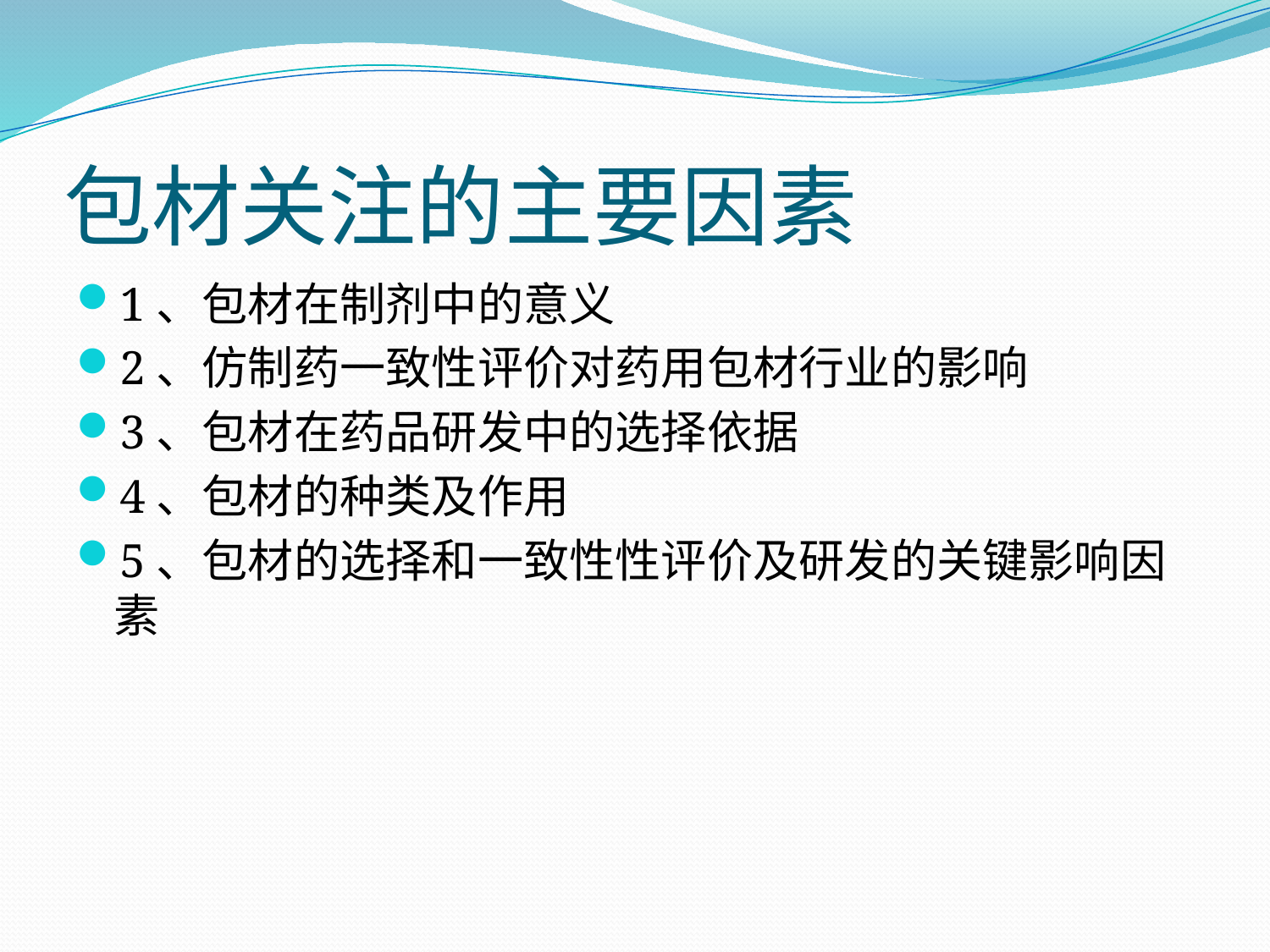

# 包材关注的主要因素
1、包材在制剂中的意义
2、仿制药一致性评价对药用包材行业的影响
3、包材在药品研发中的选择依据
4、包材的种类及作用
5、包材的选择和一致性性评价及研发的关键影响因素